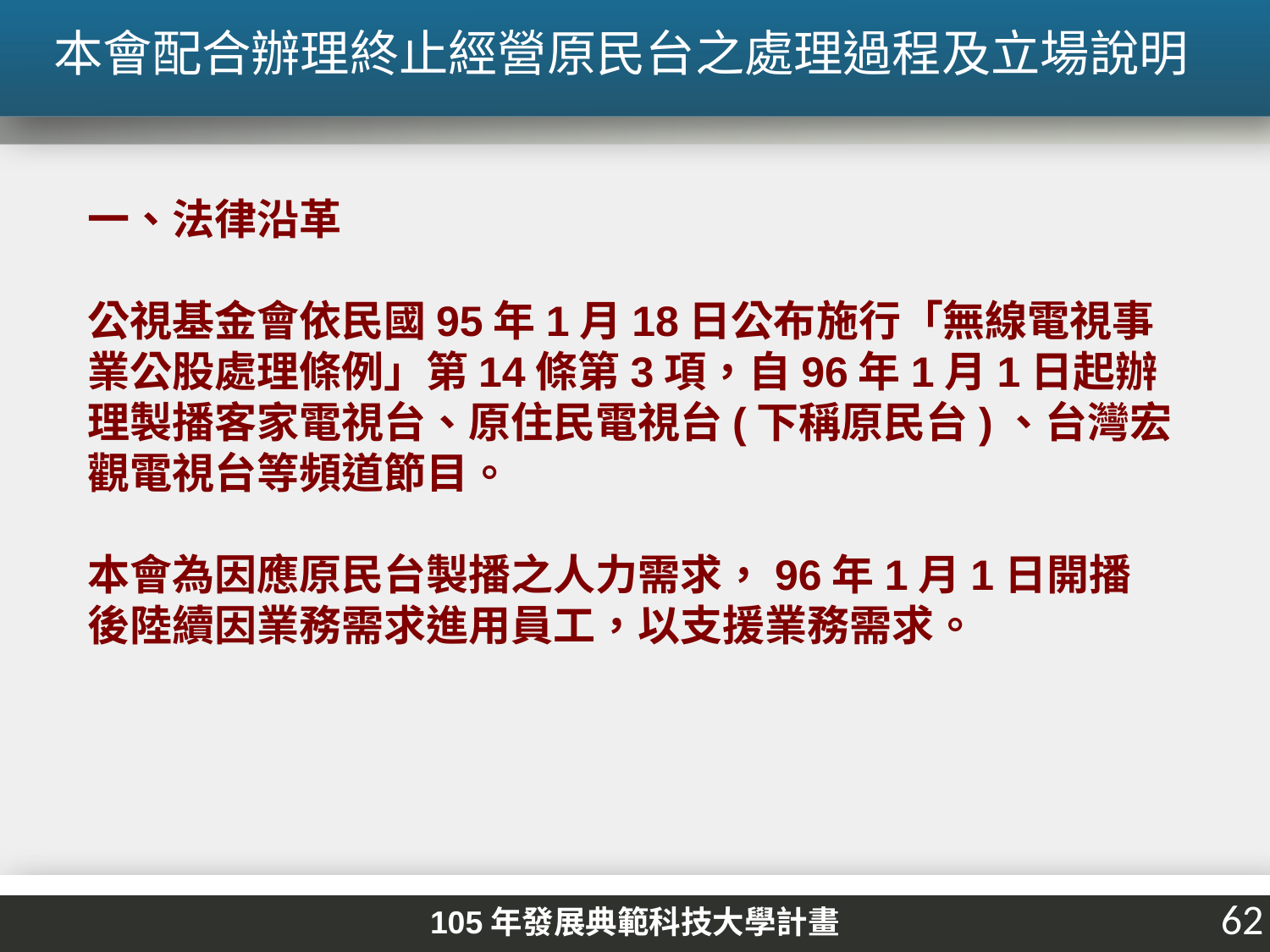

本會配合辦理終止經營原民台之處理過程及立場說明

一、法律沿革

公視基金會依民國95年1月18日公布施行「無線電視事業公股處理條例」第14條第3項，自96年1月1日起辦理製播客家電視台、原住民電視台(下稱原民台)、台灣宏觀電視台等頻道節目。

本會為因應原民台製播之人力需求，96年1月1日開播後陸續因業務需求進用員工，以支援業務需求。